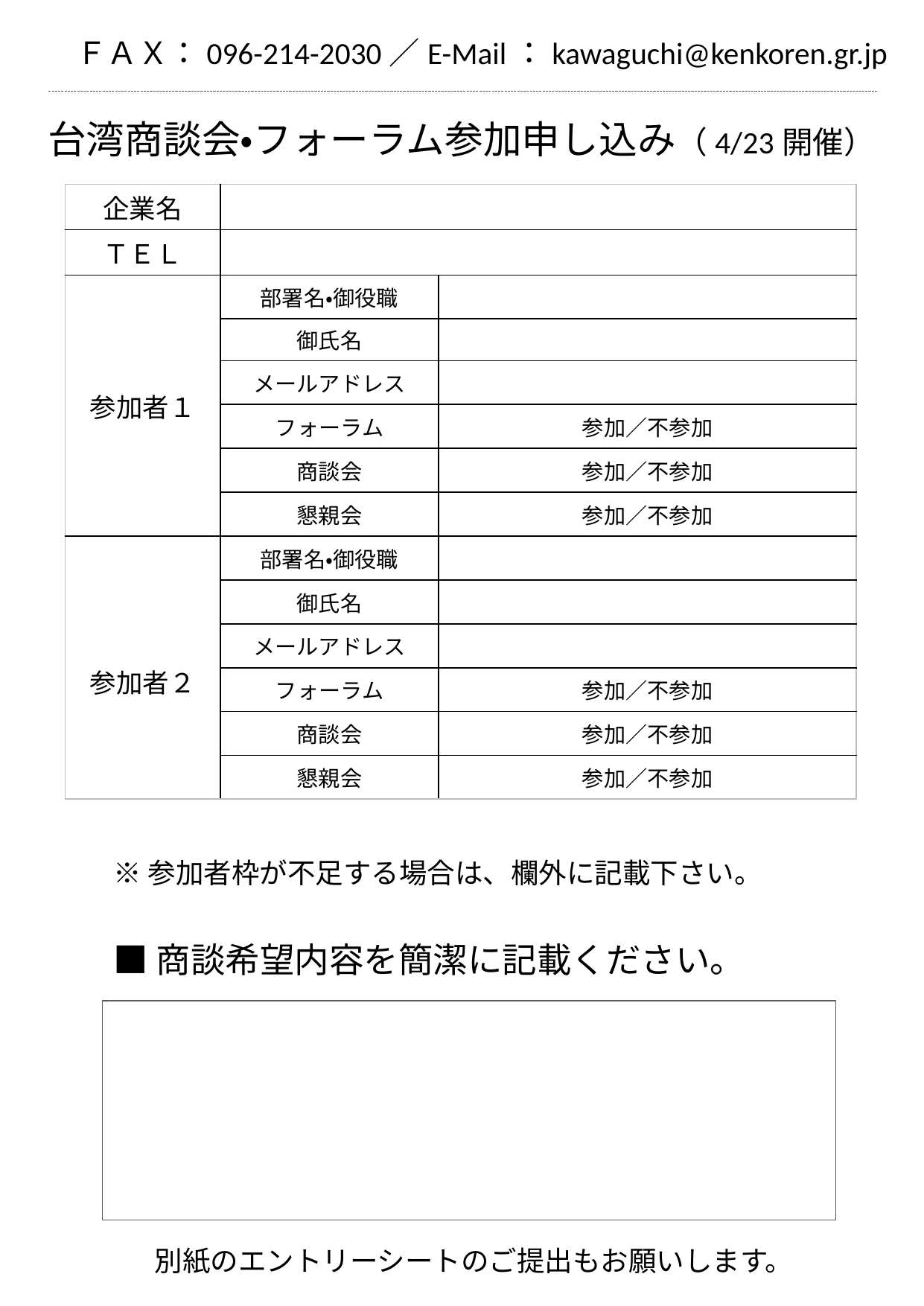

ＦＡＸ：096-214-2030／E-Mail：kawaguchi@kenkoren.gr.jp
台湾商談会・フォーラム参加申し込み（4/23開催）
| 企業名 |  |  |
| --- | --- | --- |
| ＴＥＬ |  |  |
| 参加者１ | 部署名・御役職 |  |
|  | 御氏名 |  |
|  | メールアドレス |  |
|  | フォーラム | 参加／不参加 |
|  | 商談会 | 参加／不参加 |
|  | 懇親会 | 参加／不参加 |
| 参加者２ | 部署名・御役職 |  |
|  | 御氏名 |  |
|  | メールアドレス |  |
|  | フォーラム | 参加／不参加 |
|  | 商談会 | 参加／不参加 |
|  | 懇親会 | 参加／不参加 |
※参加者枠が不足する場合は、欄外に記載下さい。
■商談希望内容を簡潔に記載ください。

別紙のエントリーシートのご提出もお願いします。